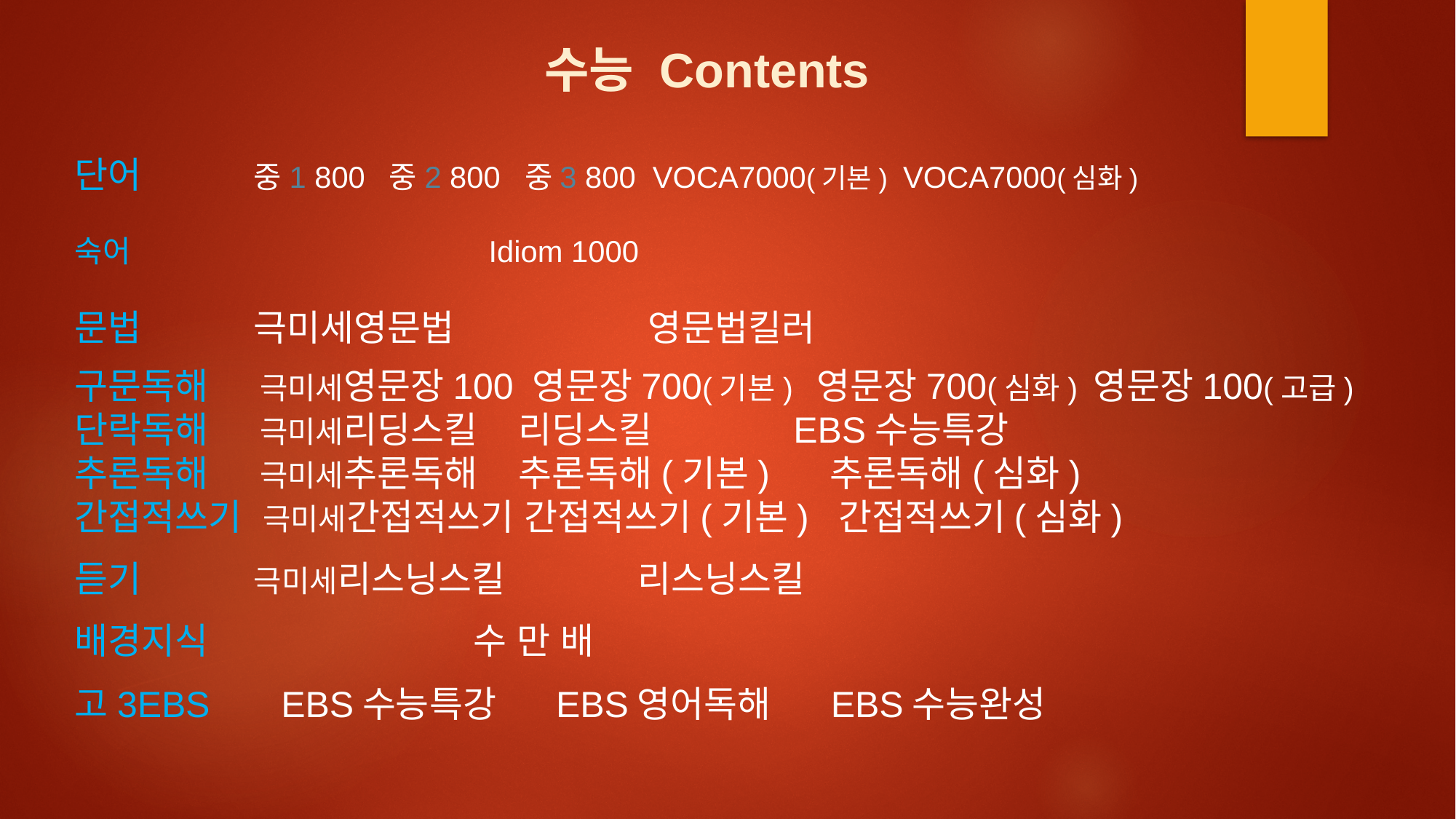

수능 Contents
단어           중1 800  중2 800  중3 800  VOCA7000(기본)  VOCA7000(심화)

숙어                                         Idiom 1000

문법           극미세영문법                   영문법킬러

구문독해     극미세영문장100 영문장700(기본)  영문장700(심화) 영문장100(고급)
단락독해     극미세리딩스킬    리딩스킬             EBS수능특강
추론독해     극미세추론독해    추론독해(기본)     추론독해(심화)
간접적쓰기  극미세간접적쓰기 간접적쓰기(기본)  간접적쓰기(심화)

듣기           극미세리스닝스킬             리스닝스킬

배경지식                          수 만 배

고3EBS       EBS수능특강     EBS영어독해     EBS수능완성